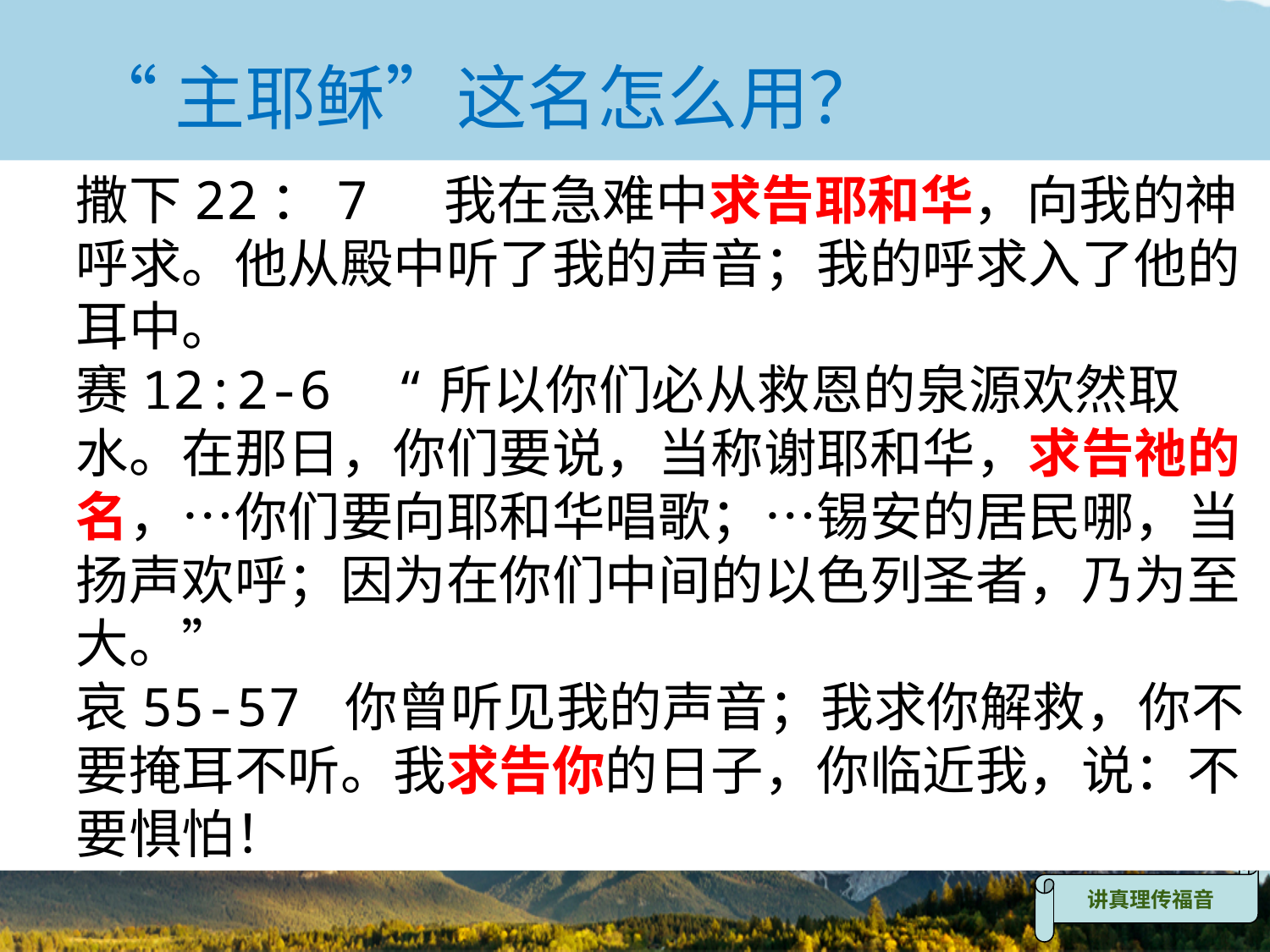

“主耶稣”这名怎么用？
撒下22：7  我在急难中求告耶和华，向我的神呼求。他从殿中听了我的声音；我的呼求入了他的耳中。
赛12:2-6  “所以你们必从救恩的泉源欢然取水。在那日，你们要说，当称谢耶和华，求告祂的名，…你们要向耶和华唱歌；…锡安的居民哪，当扬声欢呼；因为在你们中间的以色列圣者，乃为至大。”
哀55-57 你曾听见我的声音；我求你解救，你不要掩耳不听。我求告你的日子，你临近我，说：不要惧怕！
讲真理传福音